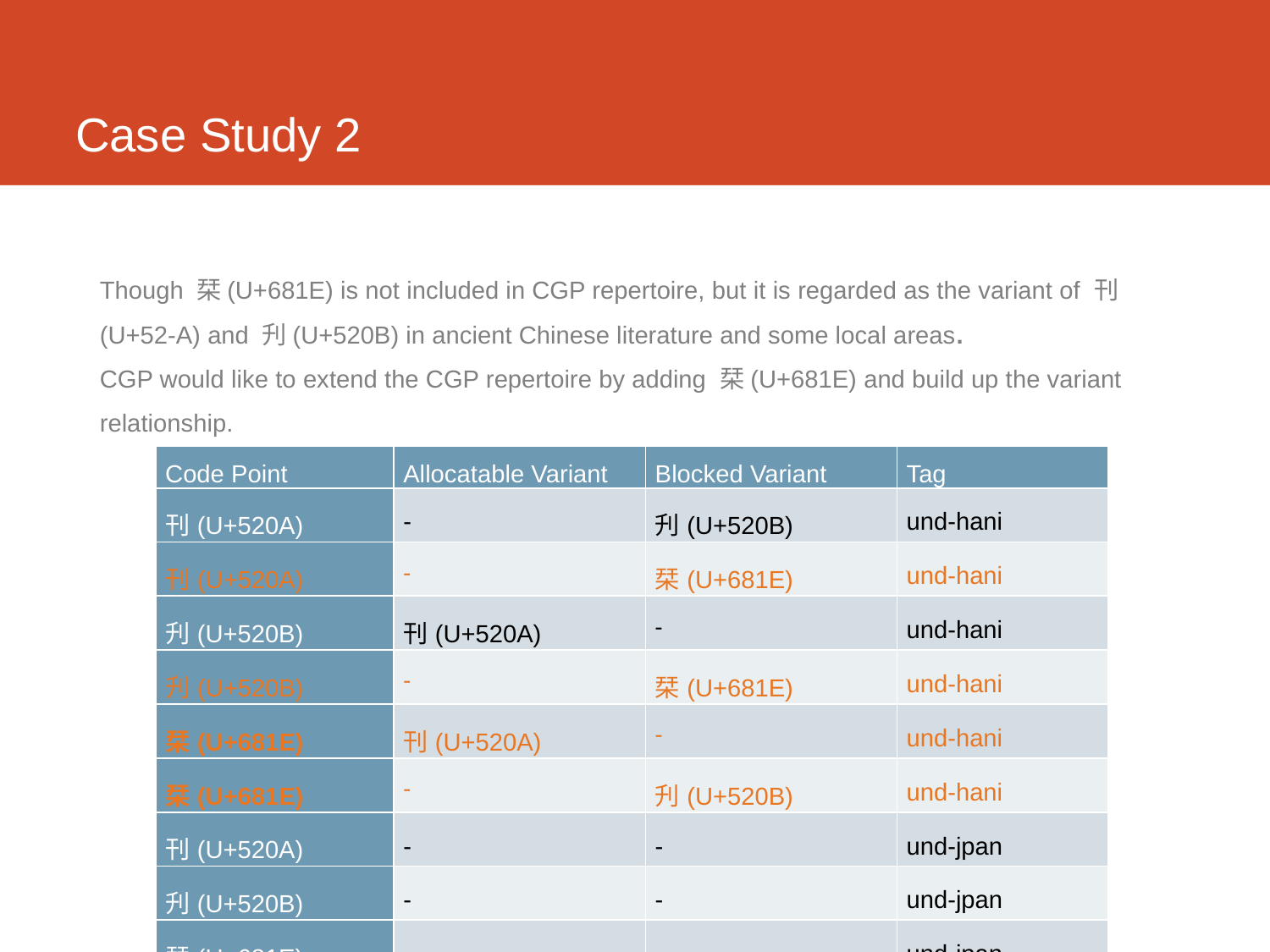

# Case Study 2
Though 栞(U+681E) is not included in CGP repertoire, but it is regarded as the variant of 刊(U+52-A) and 刋(U+520B) in ancient Chinese literature and some local areas.
CGP would like to extend the CGP repertoire by adding 栞(U+681E) and build up the variant relationship.

| Code Point | Allocatable Variant | Blocked Variant | Tag |
| --- | --- | --- | --- |
| 刊(U+520A) | - | 刋(U+520B) | und-hani |
| 刊(U+520A) | - | 栞(U+681E) | und-hani |
| 刋(U+520B) | 刊(U+520A) | - | und-hani |
| 刋(U+520B) | - | 栞(U+681E) | und-hani |
| 栞(U+681E) | 刊(U+520A) | - | und-hani |
| 栞(U+681E) | - | 刋(U+520B) | und-hani |
| 刊(U+520A) | - | - | und-jpan |
| 刋(U+520B) | - | - | und-jpan |
| 栞(U+681E) | - | - | und-jpan |